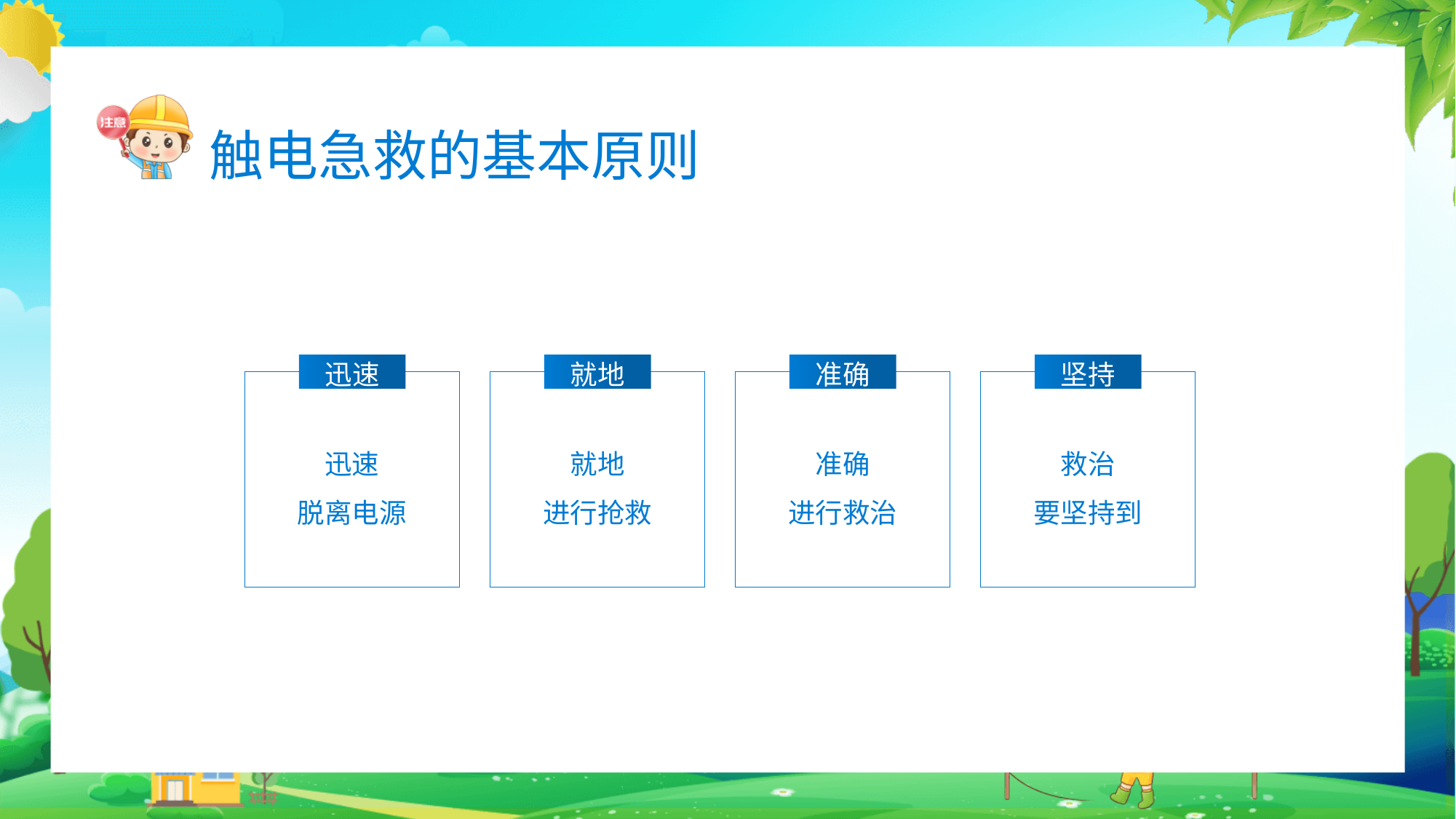

https://www.PPT818.com/
迅速
就地
准确
坚持
迅速
脱离电源
就地
进行抢救
准确
进行救治
救治
要坚持到